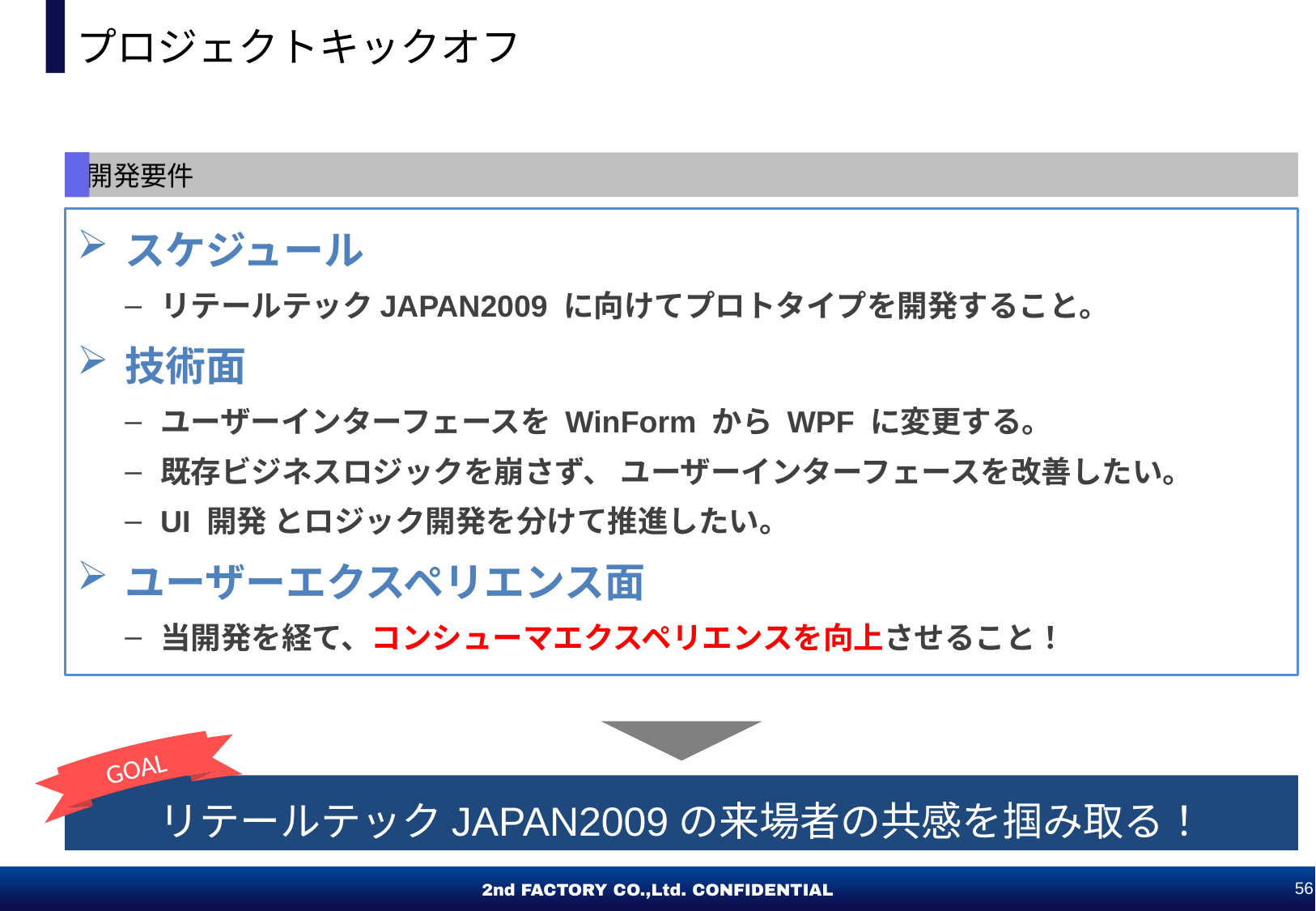

# プロジェクトキックオフ

開発要件
スケジュール
リテールテックJAPAN2009 に向けてプロトタイプを開発すること。
技術面
ユーザーインターフェースを WinForm から WPF に変更する。
既存ビジネスロジックを崩さず、 ユーザーインターフェースを改善したい。
UI 開発 とロジック開発を分けて推進したい。
ユーザーエクスペリエンス面
当開発を経て、コンシューマエクスペリエンスを向上させること！

GOAL
リテールテックJAPAN2009の来場者の共感を掴み取る！